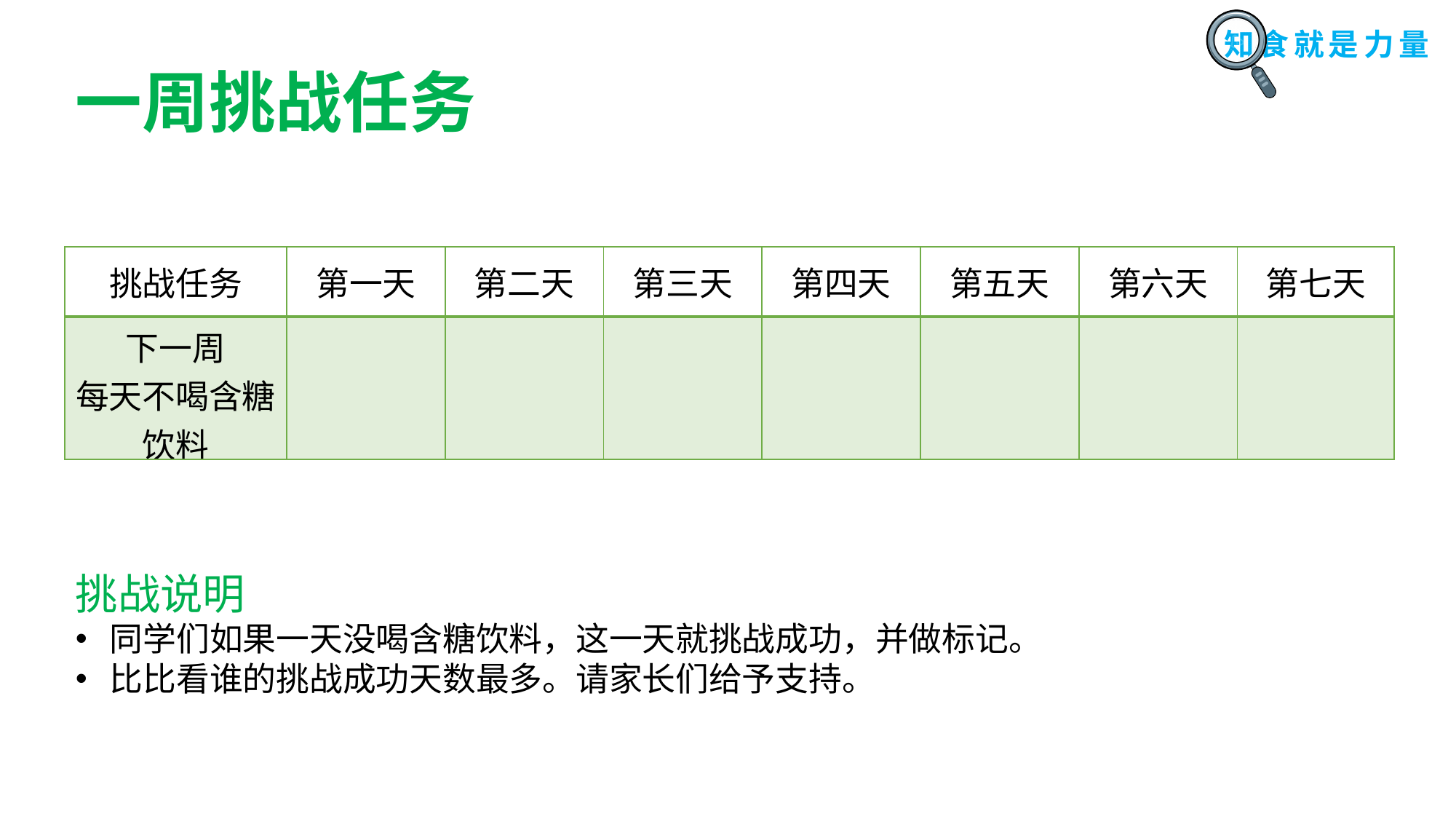

一周挑战任务
| 挑战任务 | 第一天 | 第二天 | 第三天 | 第四天 | 第五天 | 第六天 | 第七天 |
| --- | --- | --- | --- | --- | --- | --- | --- |
| 下一周 每天不喝含糖饮料 |  |  |  |  |  |  |  |
挑战说明
同学们如果一天没喝含糖饮料，这一天就挑战成功，并做标记。
比比看谁的挑战成功天数最多。请家长们给予支持。